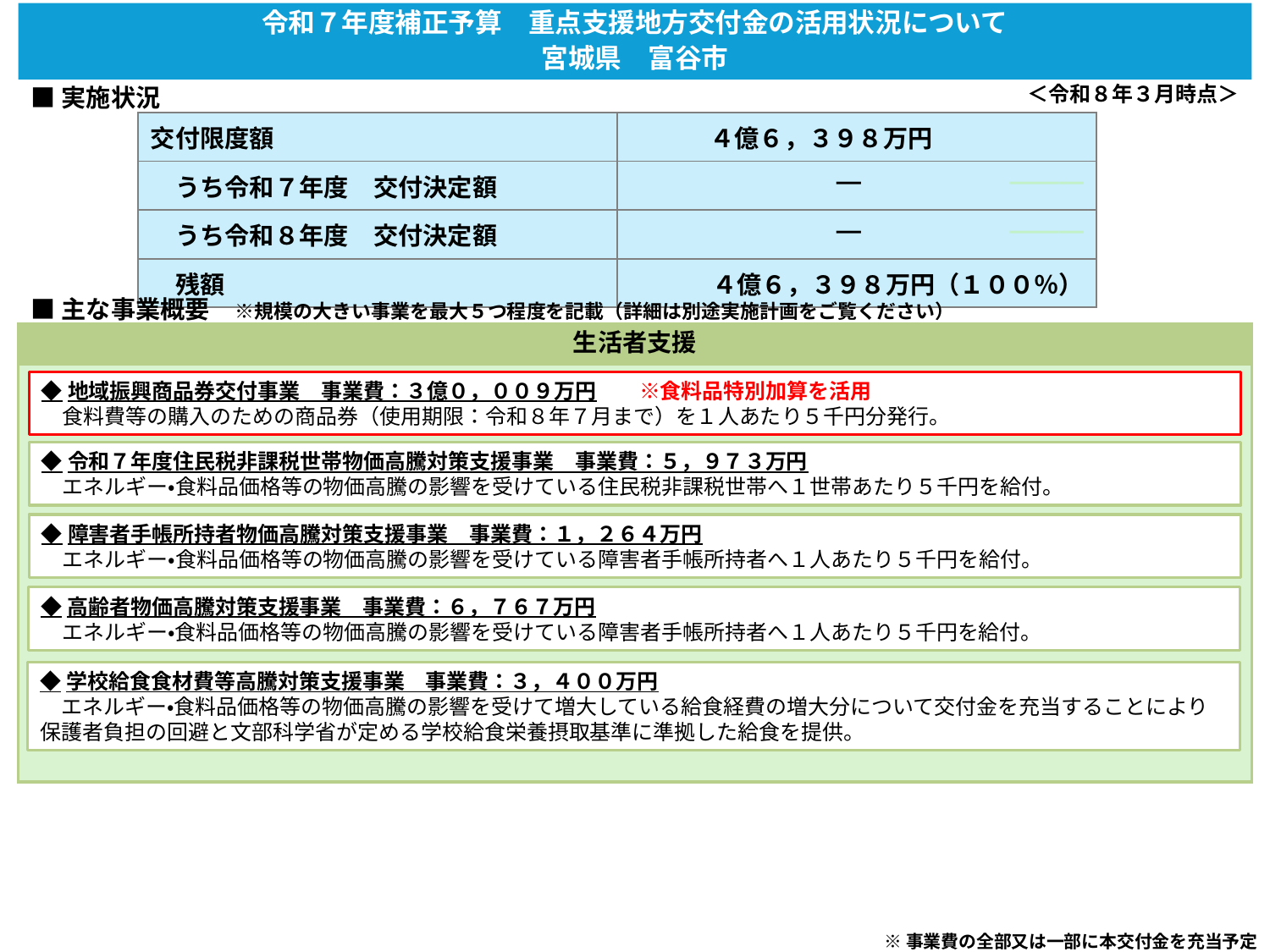

令和７年度補正予算　重点支援地方交付金の活用状況について
宮城県　富谷市
＜令和８年３月時点＞
■実施状況
| 交付限度額 | ４億６，３９８万円 |
| --- | --- |
| うち令和７年度　交付決定額 | ―――――――――― |
| うち令和８年度　交付決定額 | ―――――――――― |
| 残額 | ４億６，３９８万円（１００％） |
■主な事業概要　※規模の大きい事業を最大５つ程度を記載（詳細は別途実施計画をご覧ください）
生活者支援

◆地域振興商品券交付事業　事業費：３億０，００９万円　　※食料品特別加算を活用
　食料費等の購入のための商品券（使用期限：令和８年７月まで）を１人あたり５千円分発行。
◆令和７年度住民税非課税世帯物価高騰対策支援事業　事業費：５，９７３万円
　エネルギー・食料品価格等の物価高騰の影響を受けている住民税非課税世帯へ１世帯あたり５千円を給付。
◆障害者手帳所持者物価高騰対策支援事業　事業費：１，２６４万円
　エネルギー・食料品価格等の物価高騰の影響を受けている障害者手帳所持者へ１人あたり５千円を給付。
◆高齢者物価高騰対策支援事業　事業費：６，７６７万円
　エネルギー・食料品価格等の物価高騰の影響を受けている障害者手帳所持者へ１人あたり５千円を給付。
◆学校給食食材費等高騰対策支援事業　事業費：３，４００万円
　エネルギー・食料品価格等の物価高騰の影響を受けて増大している給食経費の増大分について交付金を充当することにより保護者負担の回避と文部科学省が定める学校給食栄養摂取基準に準拠した給食を提供。
※事業費の全部又は一部に本交付金を充当予定